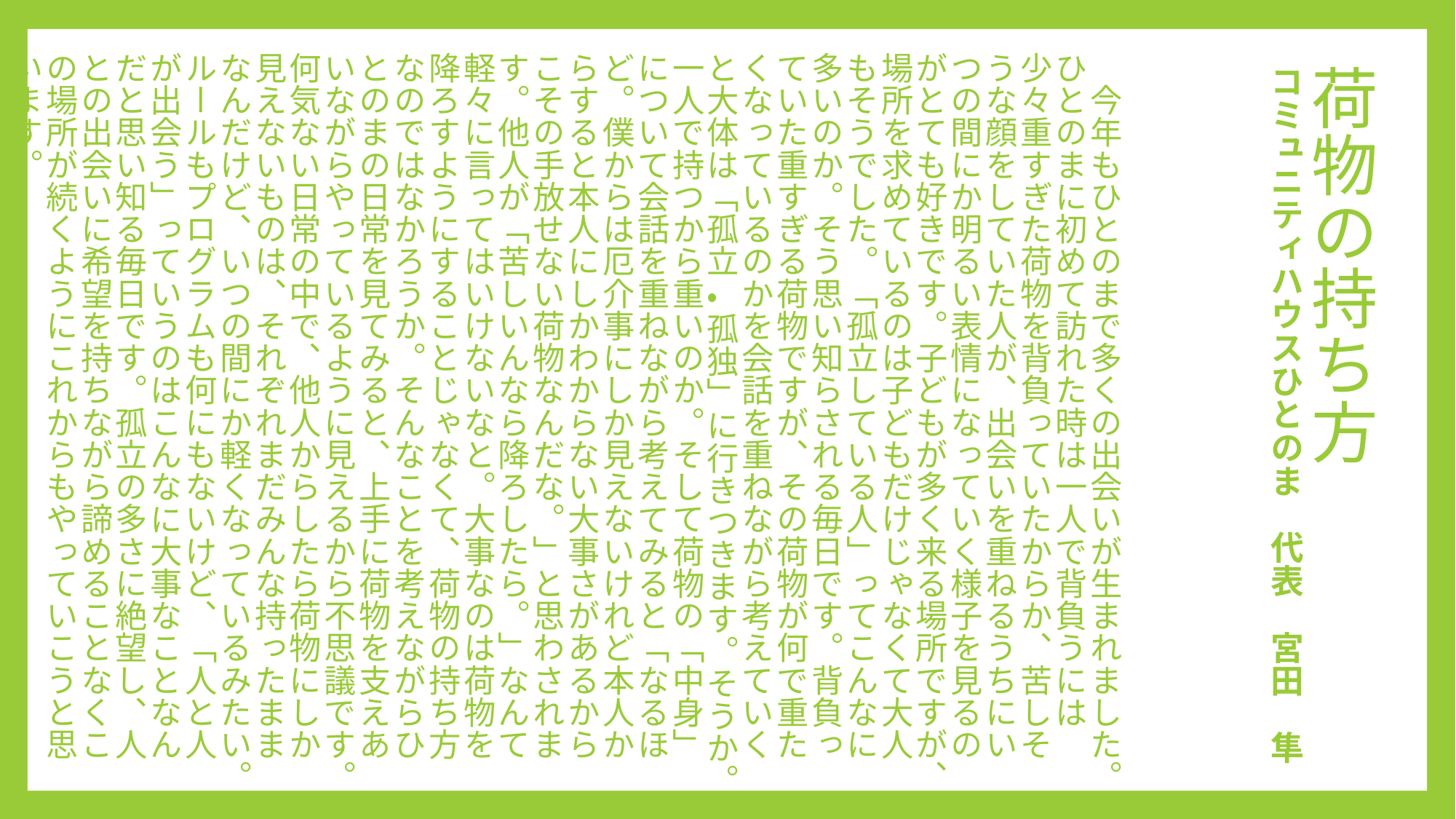

今年もひとのまで多くの出会いが生まれました。ひとのまに初めて訪れた時は一人で背負うには少々重すぎた荷物を背負っていたからか、苦しそうな顔をしていた人が、出会いを重ねるうちにいつの間にか明るい表情になっていく様子を見るのがとても好きです。子どもが多く来る場所ですが、場所を求めているのは子どもだけじゃなくて大人もそうでした。「孤立している人」ってこんなに多いのか。そう思い知らされる毎日です。背負っていた重すぎる荷物ですが、その荷物が何で重たくなっているのかを会話を重ねながら考えていくと大体は「孤立・孤独」に行きつきます。そうか。一人で持つから重いのか。そして荷物の「中身」について会話を重ねながら考えてみると「なるほど。僕からは厄介事にしか見えないけれど本人からすると本人にしかわからない大事さがあるからこその手放せない荷物なんだな。」と思わされます。他人が「苦しいんなら降ろしたら。」なんて軽々に言ってはいけないなと。大事なのは荷物を降ろすようにすることじゃなくて、荷物の持ち方なのではなかろうか。そんなことを考えながらひとのまの日常を見てみると、上手に荷物を支えあいながらやっているように見えるから不思議です。何気ない日常の中で、他人からしたら荷物にしか見えないものは、それぞれまだみんな持ったままなんだけど、いつの間にか軽くなっているみたい。ルールもプログラムも何にもないけど、「人と人が出会う」っていうのはこんなに大事なことなんだと思い知る毎日です。孤立の多さに絶望し、人との出会いに希望を持ちながら諦めることなくこの場所が続くようにこれからもやっていこうと思います。

# 荷物の持ち方 コミュニティハウスひとのま　代表　宮田　隼